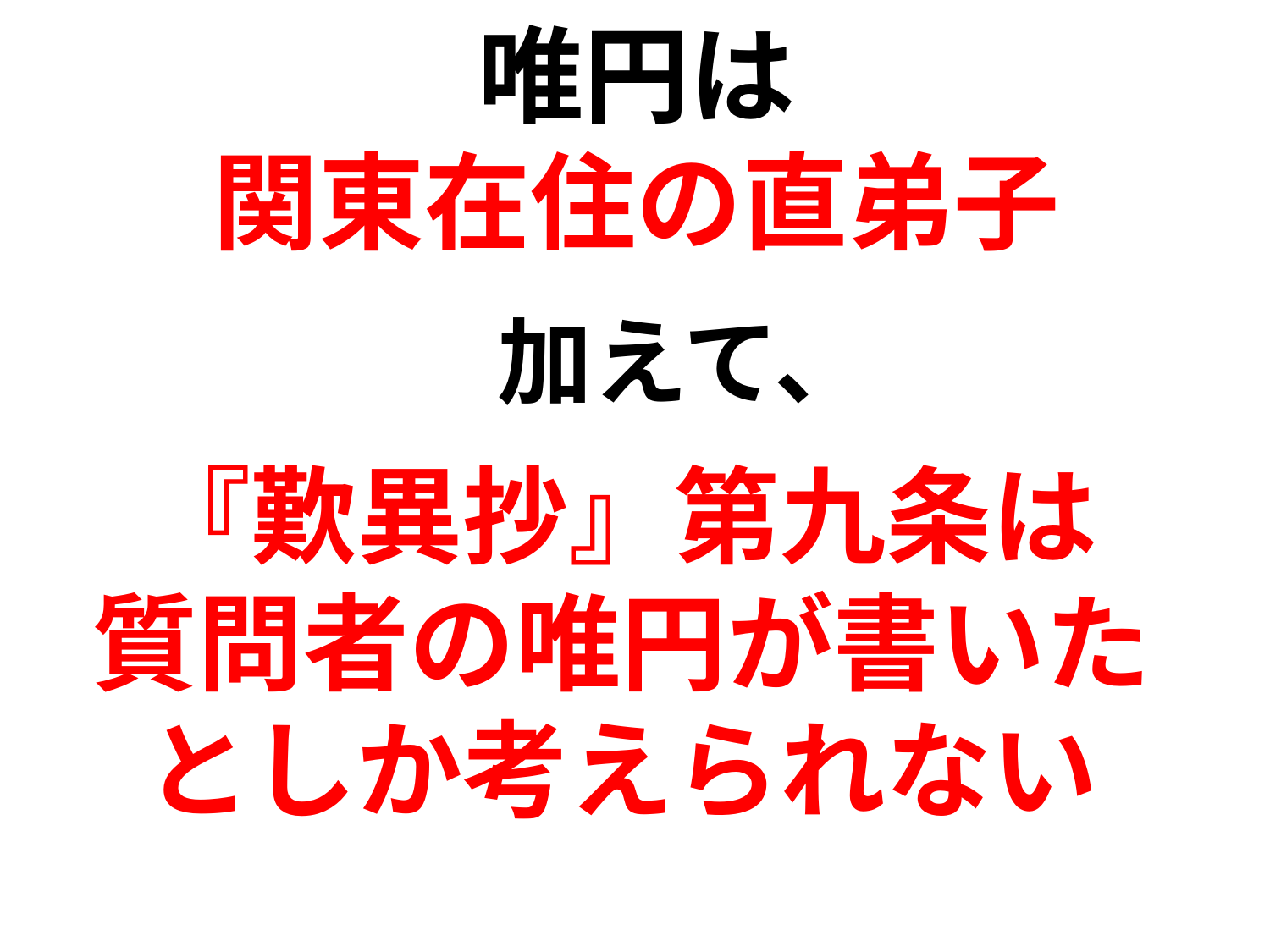

唯円は
関東在住の直弟子
加えて、
# 『歎異抄』第九条は 質問者の唯円が書いた としか考えられない